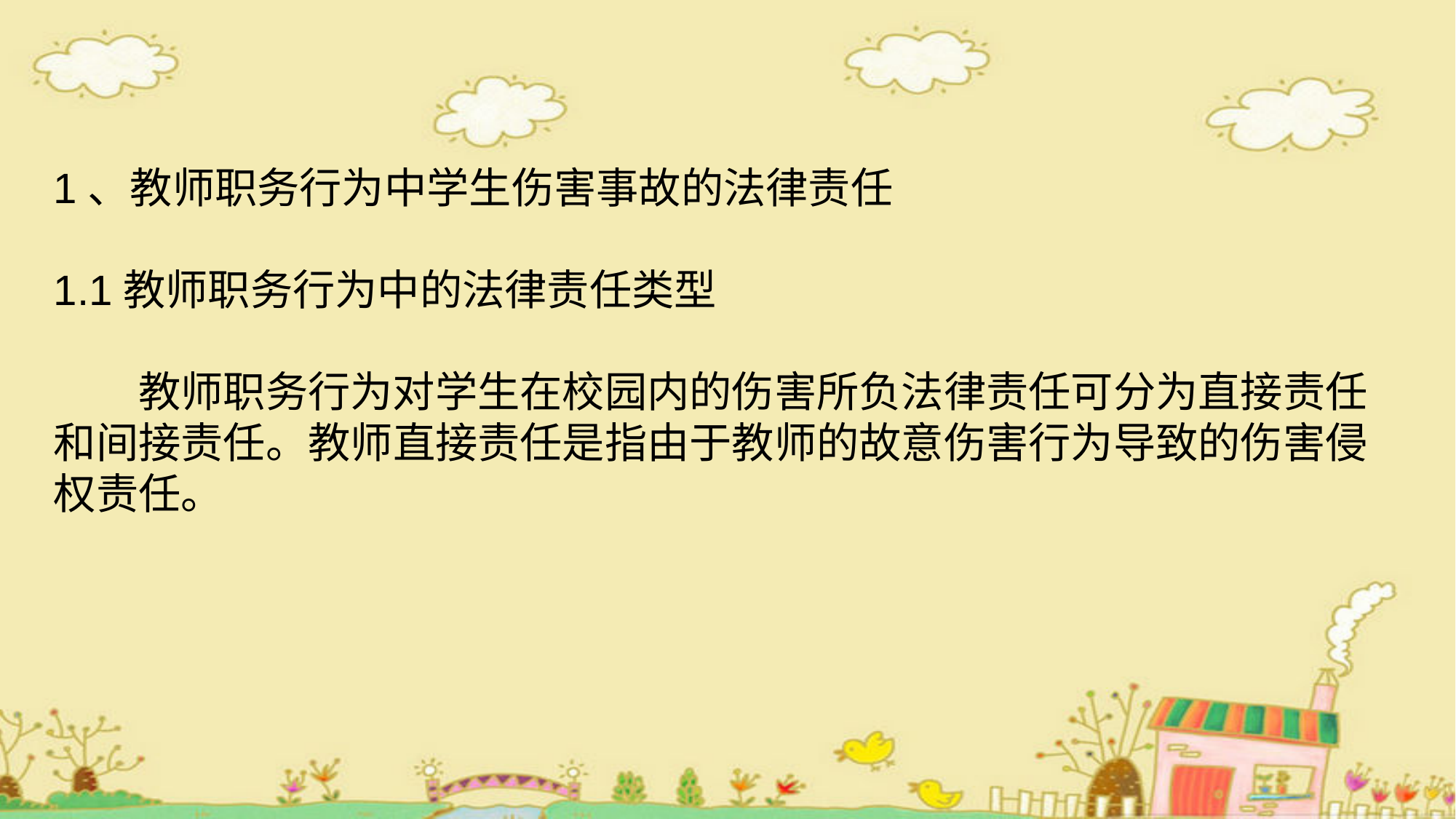

1、教师职务行为中学生伤害事故的法律责任

1.1教师职务行为中的法律责任类型

　　教师职务行为对学生在校园内的伤害所负法律责任可分为直接责任和间接责任。教师直接责任是指由于教师的故意伤害行为导致的伤害侵权责任。